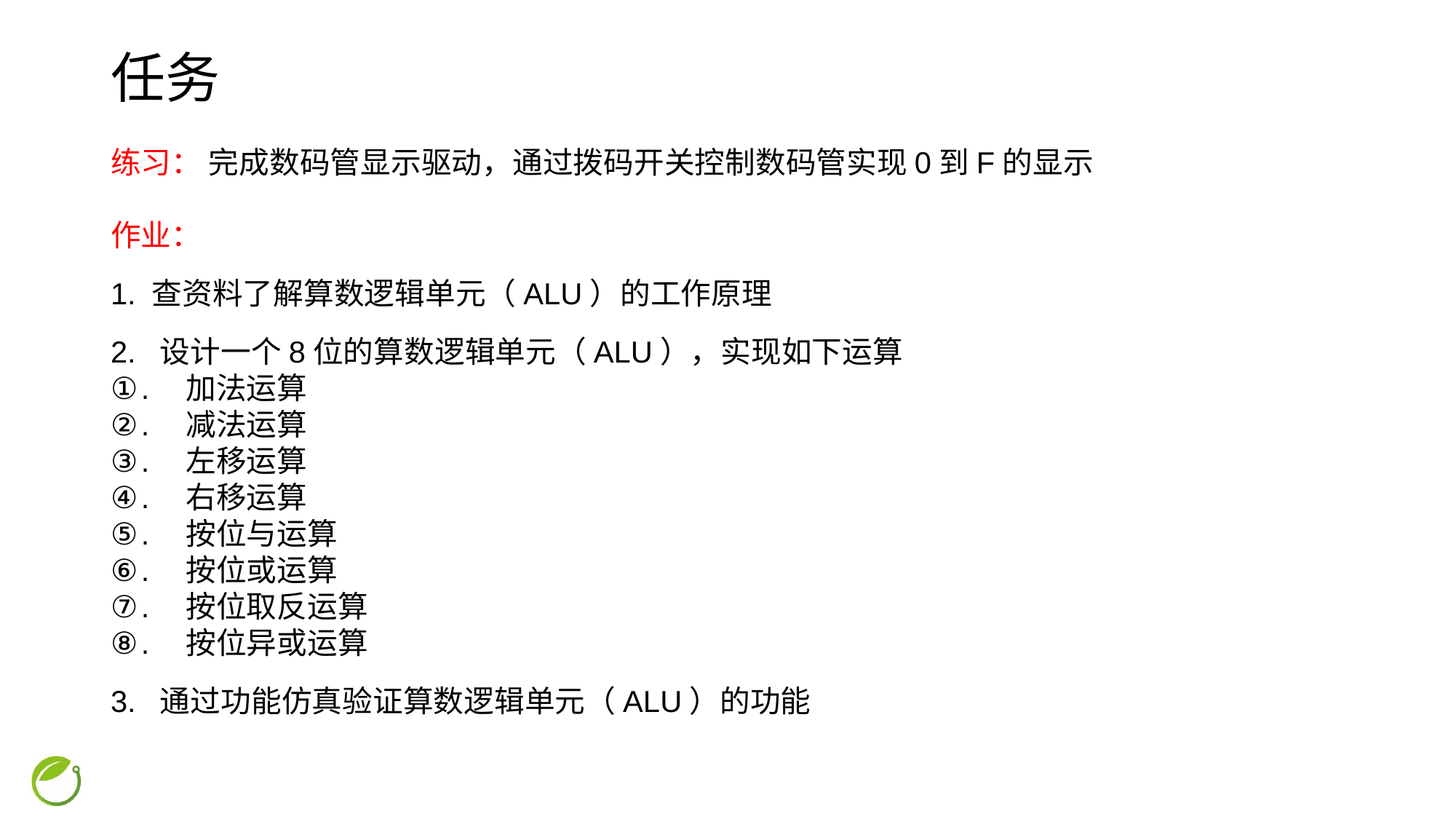

# 任务
练习： 完成数码管显示驱动，通过拨码开关控制数码管实现0到F的显示

作业：

查资料了解算数逻辑单元（ALU）的工作原理

2.  设计一个8位的算数逻辑单元（ALU），实现如下运算
    加法运算
    减法运算
    左移运算
    右移运算
    按位与运算
    按位或运算
    按位取反运算
    按位异或运算

3.  通过功能仿真验证算数逻辑单元（ALU）的功能